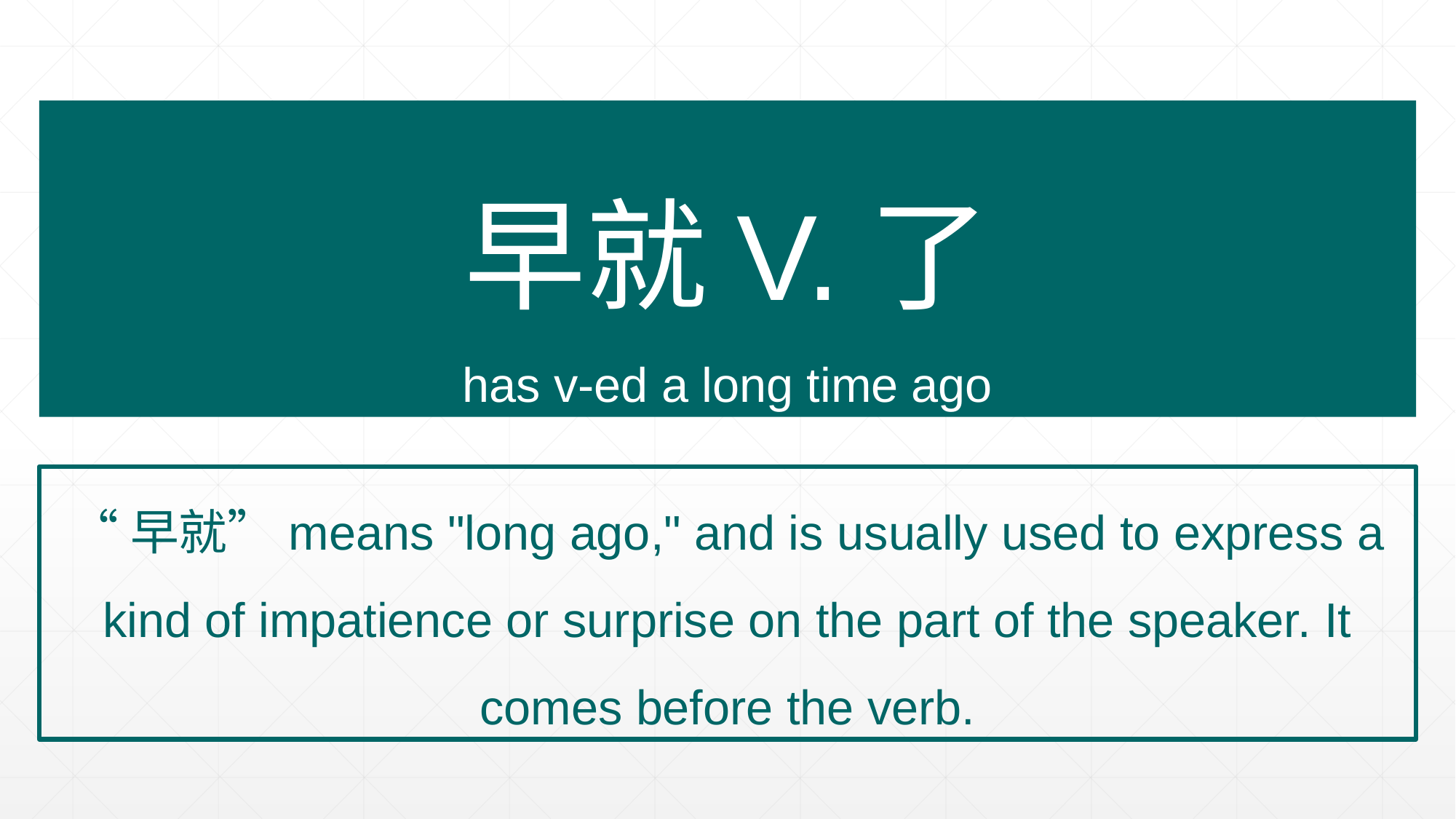

早就V.了
has v-ed a long time ago
“早就” means "long ago," and is usually used to express a kind of impatience or surprise on the part of the speaker. It comes before the verb.